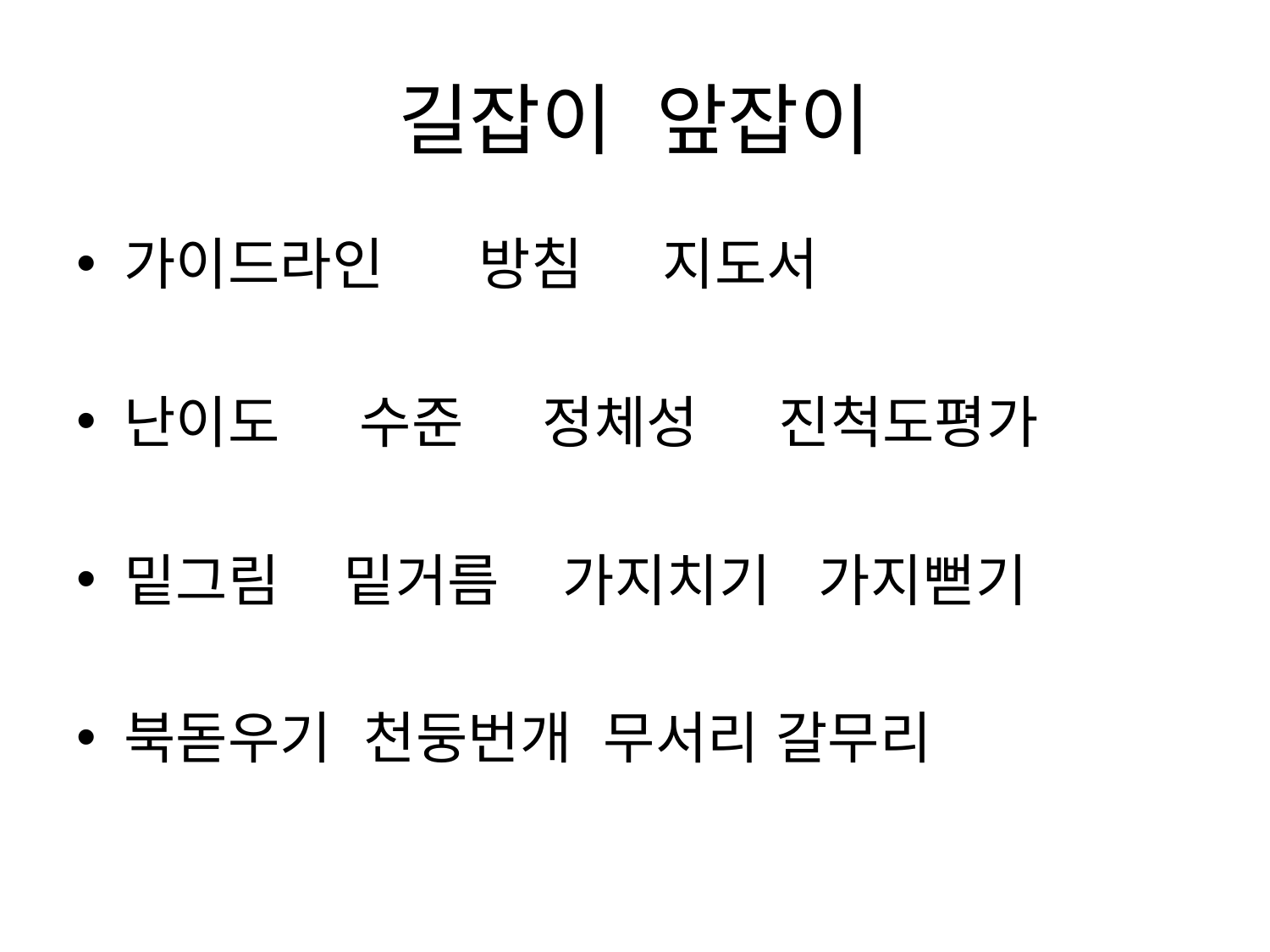

# 길잡이  앞잡이
가이드라인      방침     지도서

난이도     수준     정체성     진척도평가

밑그림    밑거름    가지치기   가지뻗기

북돋우기  천둥번개  무서리 갈무리